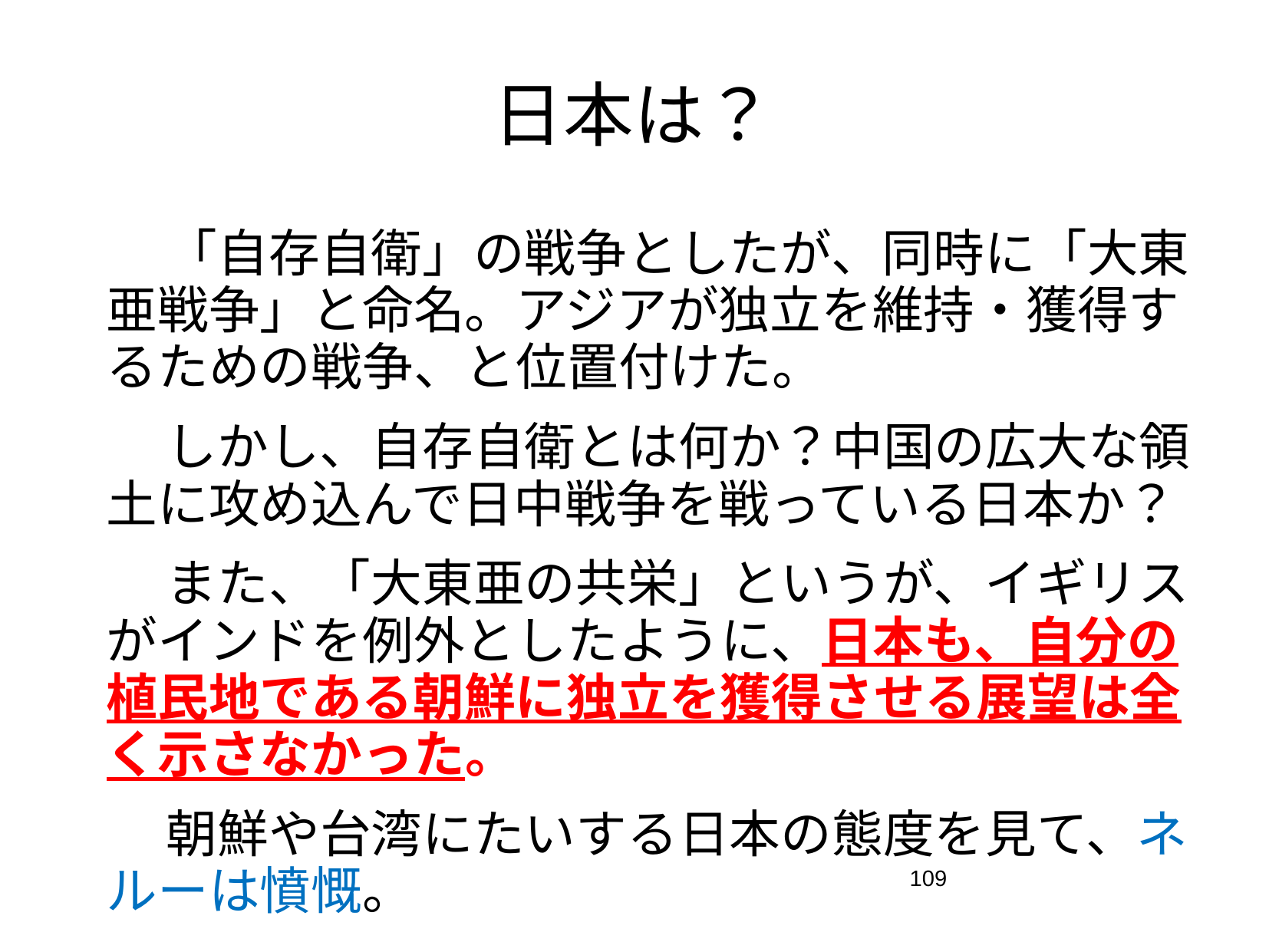

# 日本は？
　　「自存自衛」の戦争としたが、同時に「大東亜戦争」と命名。アジアが独立を維持・獲得するための戦争、と位置付けた。
　　しかし、自存自衛とは何か？中国の広大な領土に攻め込んで日中戦争を戦っている日本か？
　　また、「大東亜の共栄」というが、イギリスがインドを例外としたように、日本も、自分の植民地である朝鮮に独立を獲得させる展望は全く示さなかった。
　　朝鮮や台湾にたいする日本の態度を見て、ネルーは憤慨。
109